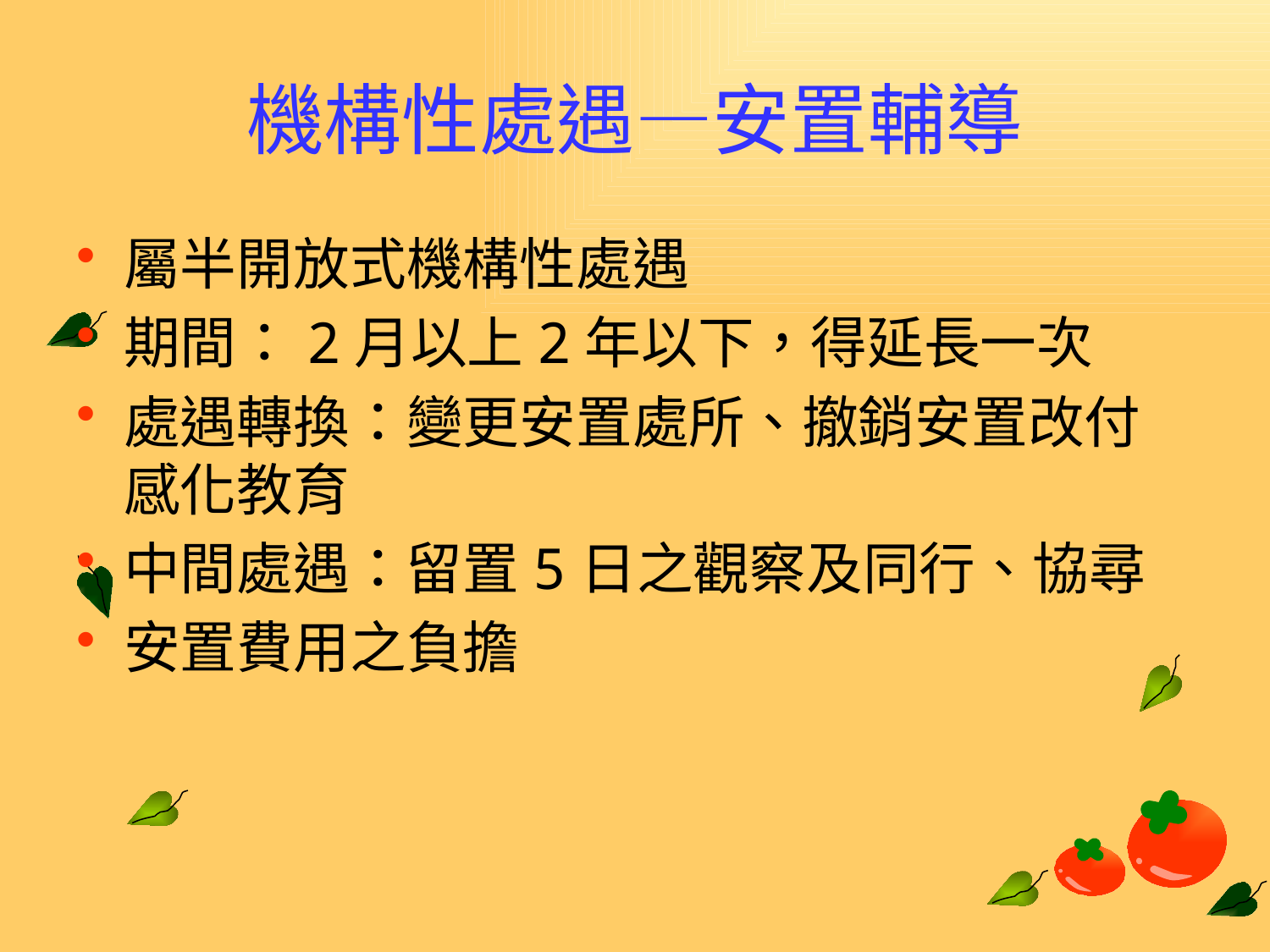

# 機構性處遇—安置輔導
屬半開放式機構性處遇
期間：2月以上2年以下，得延長一次
處遇轉換：變更安置處所、撤銷安置改付感化教育
中間處遇：留置5日之觀察及同行、協尋
安置費用之負擔